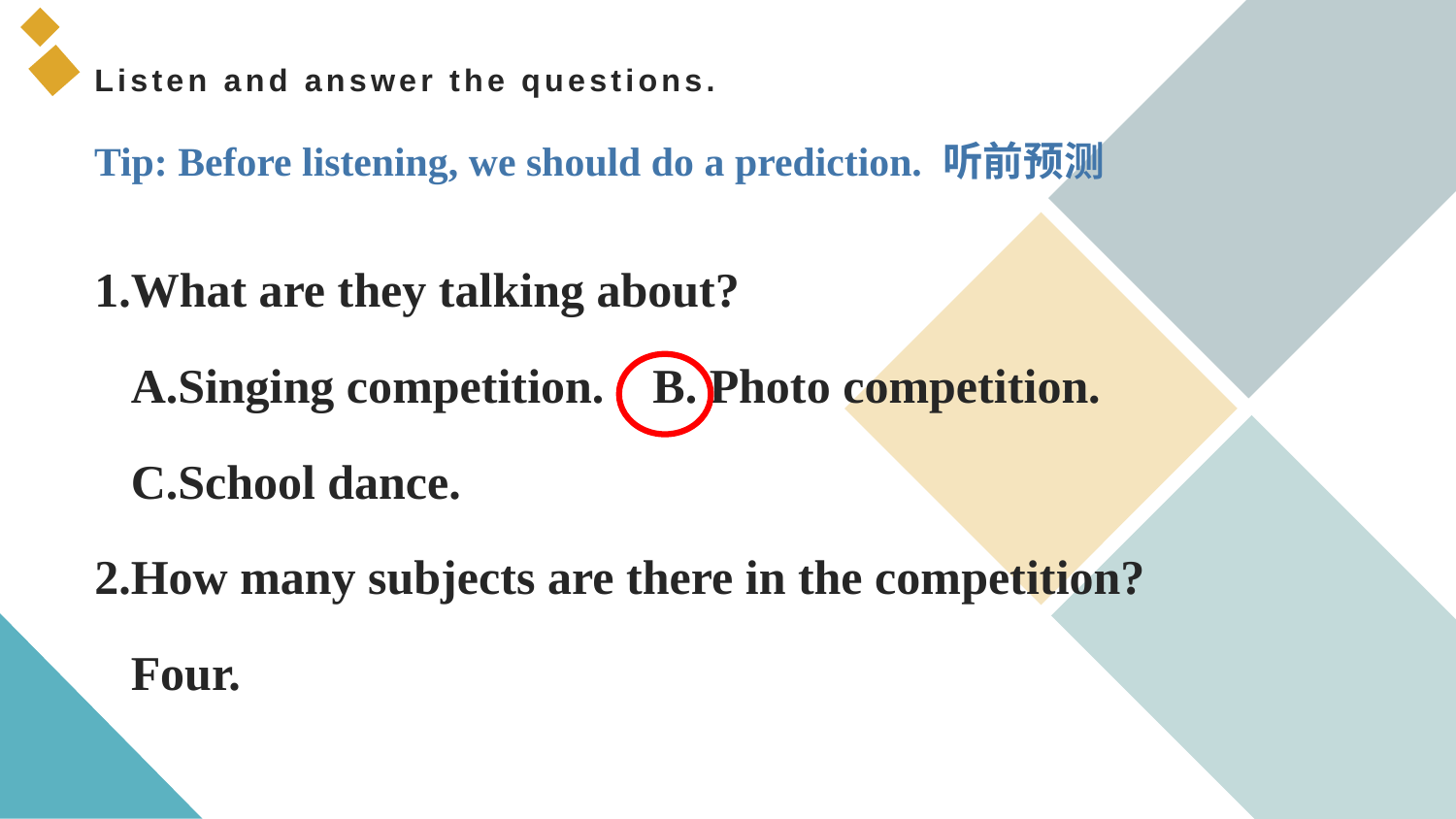

# Listen and answer the questions.
Tip: Before listening, we should do a prediction. 听前预测

1.What are they talking about?
   A.Singing competition.    B. Photo competition.
   C.School dance.
2.How many subjects are there in the competition?
   Four.